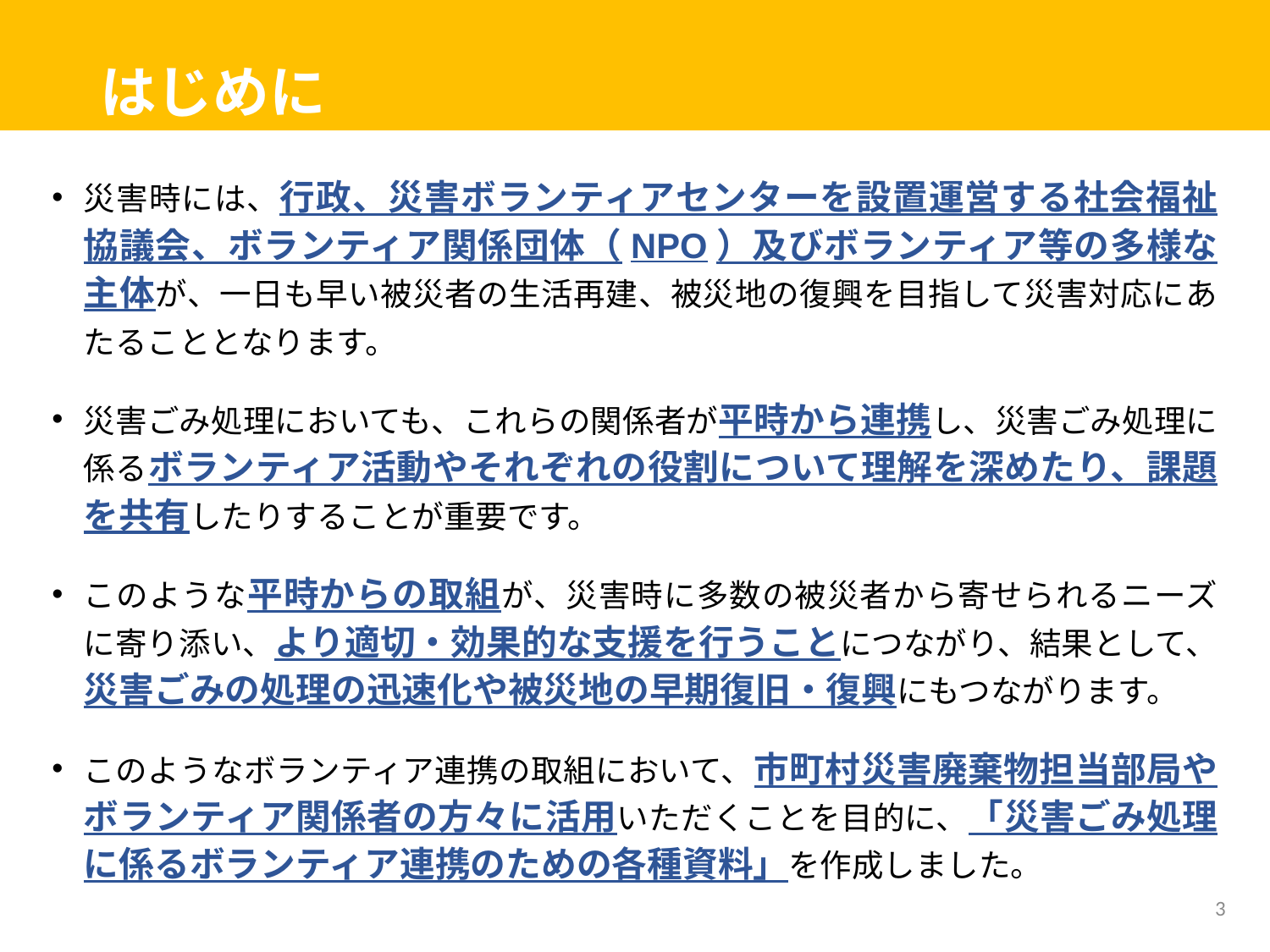

# はじめに
災害時には、行政、災害ボランティアセンターを設置運営する社会福祉協議会、ボランティア関係団体（NPO）及びボランティア等の多様な主体が、一日も早い被災者の生活再建、被災地の復興を目指して災害対応にあたることとなります。
災害ごみ処理においても、これらの関係者が平時から連携し、災害ごみ処理に係るボランティア活動やそれぞれの役割について理解を深めたり、課題を共有したりすることが重要です。
このような平時からの取組が、災害時に多数の被災者から寄せられるニーズに寄り添い、より適切・効果的な支援を行うことにつながり、結果として、災害ごみの処理の迅速化や被災地の早期復旧・復興にもつながります。
このようなボランティア連携の取組において、市町村災害廃棄物担当部局やボランティア関係者の方々に活用いただくことを目的に、「災害ごみ処理に係るボランティア連携のための各種資料」を作成しました。
3